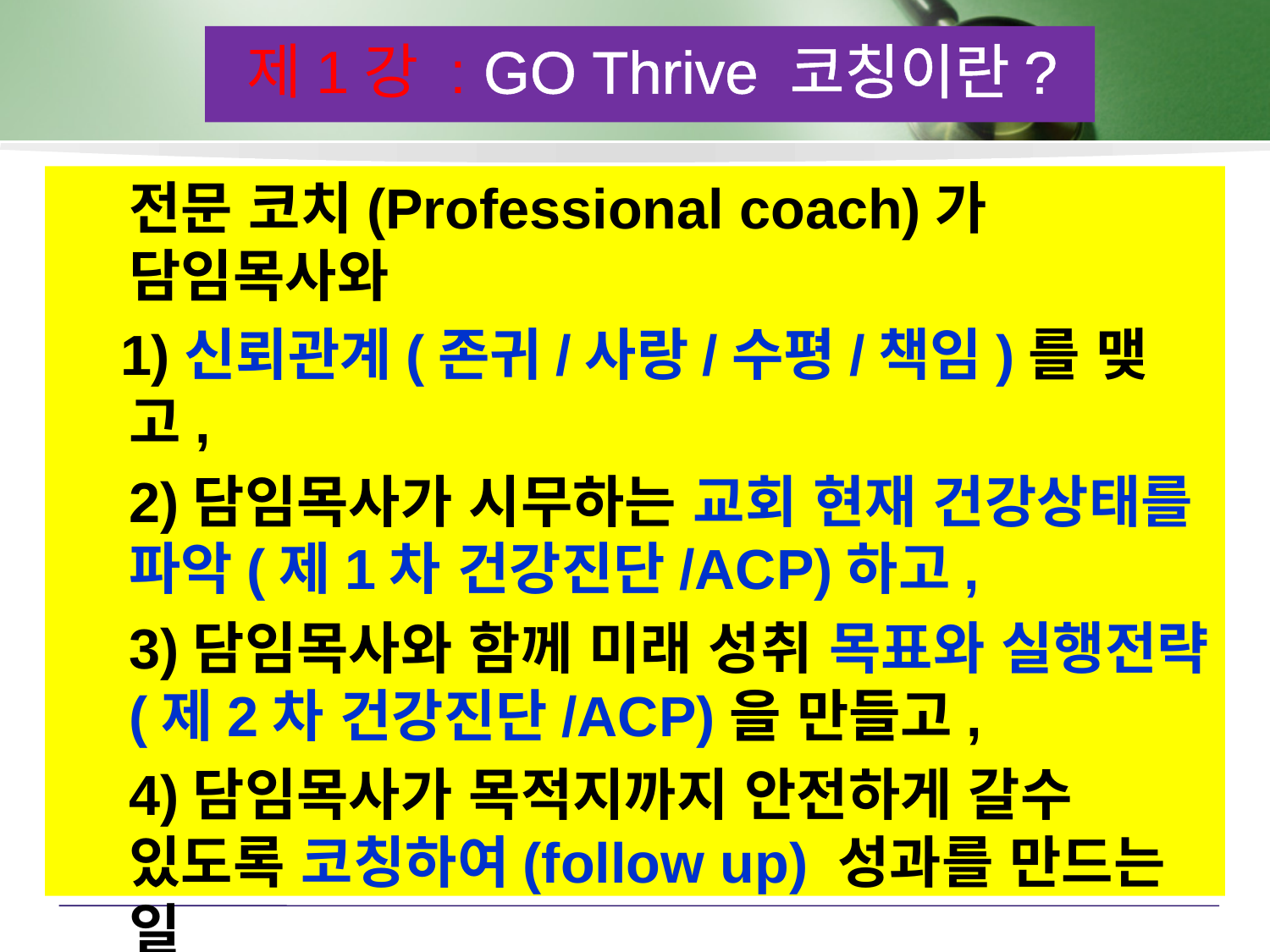

제1강 : GO Thrive 코칭이란?
	전문 코치(Professional coach)가 담임목사와
    1)신뢰관계(존귀/사랑/수평/책임)를 맺고,
	2)담임목사가 시무하는 교회 현재 건강상태를 파악(제1차 건강진단/ACP)하고,
	3)담임목사와 함께 미래 성취 목표와 실행전략(제2차 건강진단/ACP)을 만들고,
	4)담임목사가 목적지까지 안전하게 갈수 있도록 코칭하여(follow up) 성과를 만드는 일